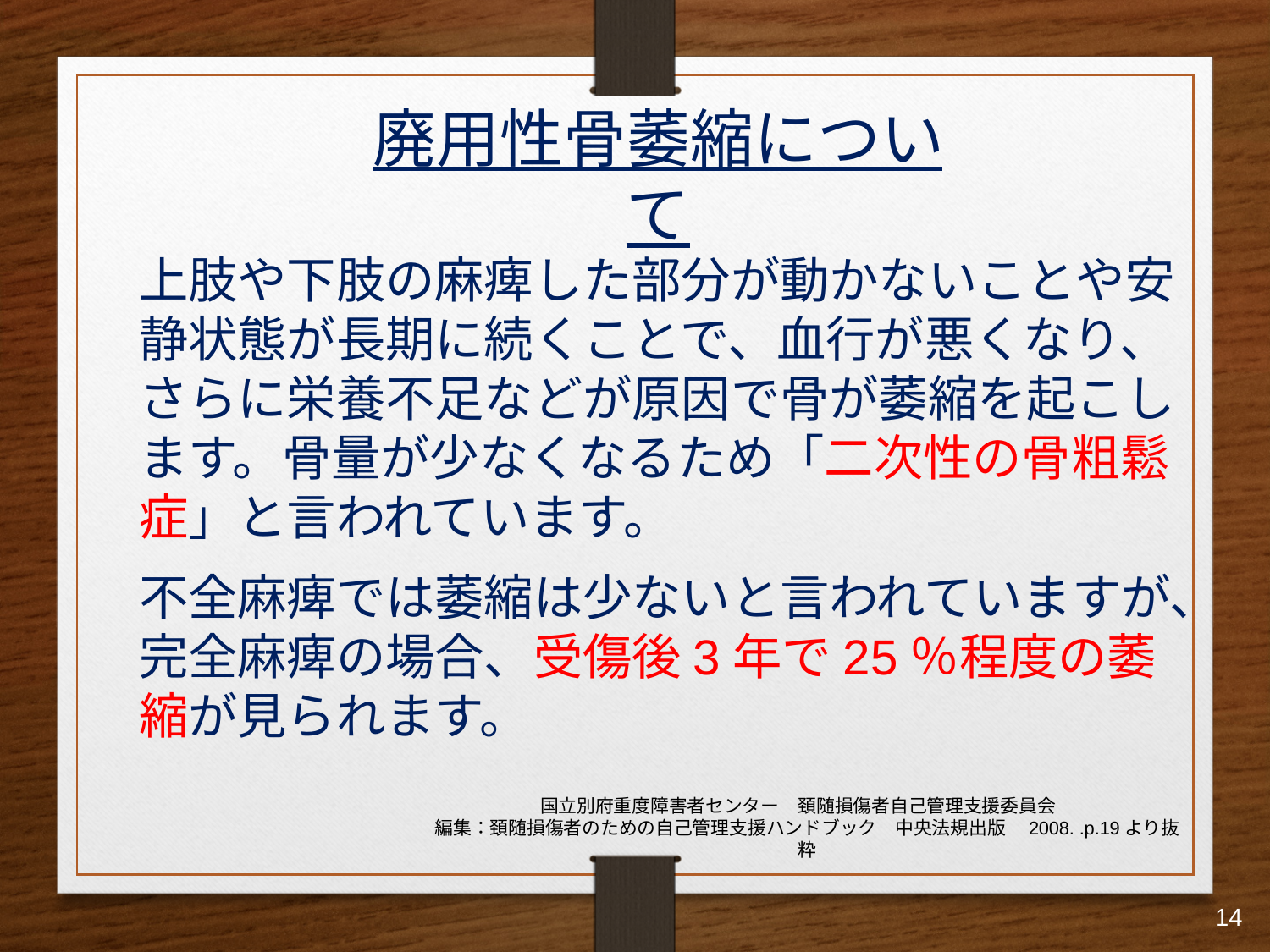

廃用性骨萎縮について
上肢や下肢の麻痺した部分が動かないことや安静状態が長期に続くことで、血行が悪くなり、さらに栄養不足などが原因で骨が萎縮を起こします。骨量が少なくなるため「二次性の骨粗鬆症」と言われています。
不全麻痺では萎縮は少ないと言われていますが、完全麻痺の場合、受傷後3年で25％程度の萎縮が見られます。
国立別府重度障害者センター　頚随損傷者自己管理支援委員会
編集：頚随損傷者のための自己管理支援ハンドブック　中央法規出版　2008. .p.19より抜粋
14